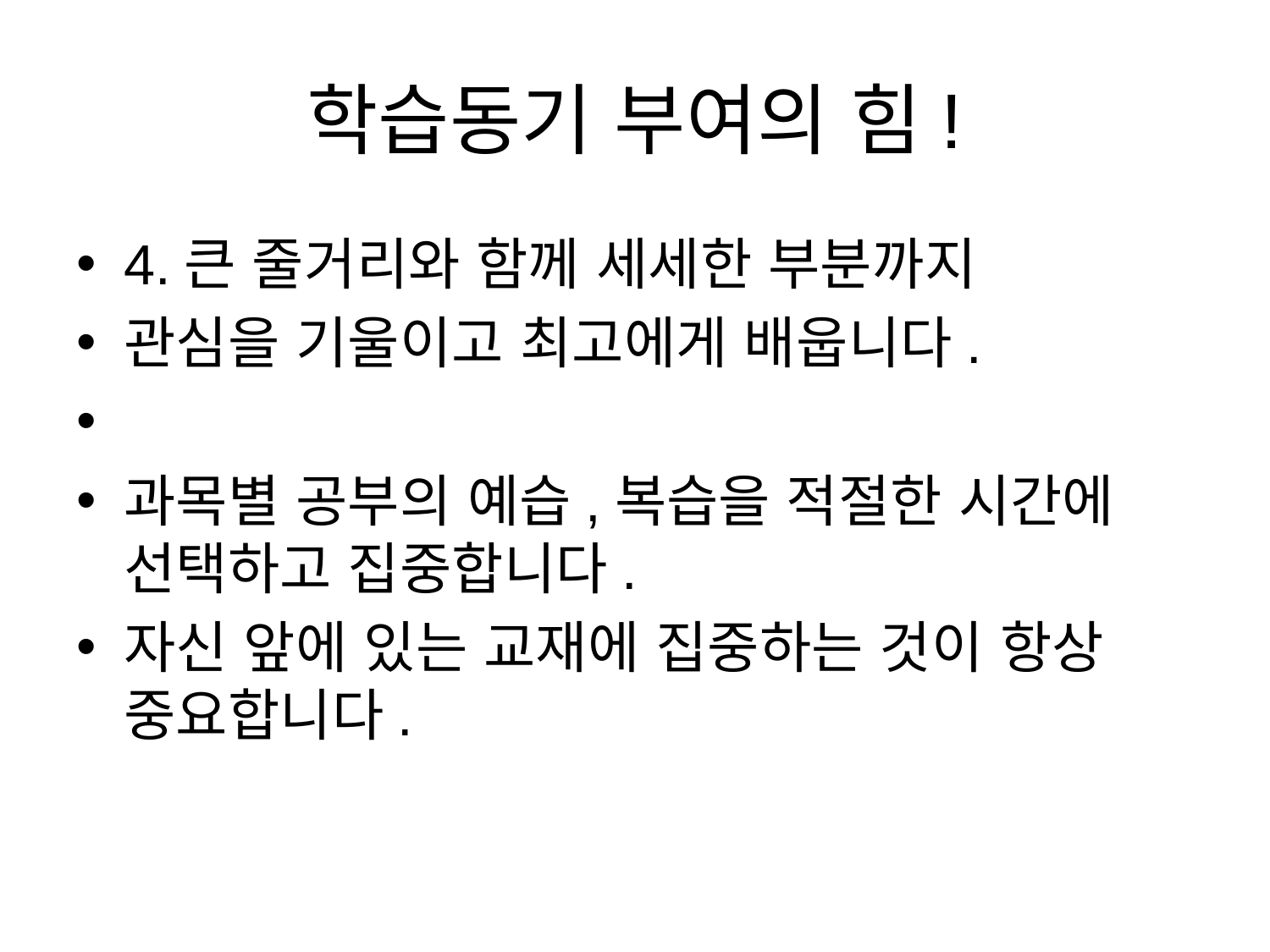

# 학습동기 부여의 힘!
4.큰 줄거리와 함께 세세한 부분까지
관심을 기울이고 최고에게 배웁니다.

과목별 공부의 예습,복습을 적절한 시간에 선택하고 집중합니다.
자신 앞에 있는 교재에 집중하는 것이 항상 중요합니다.